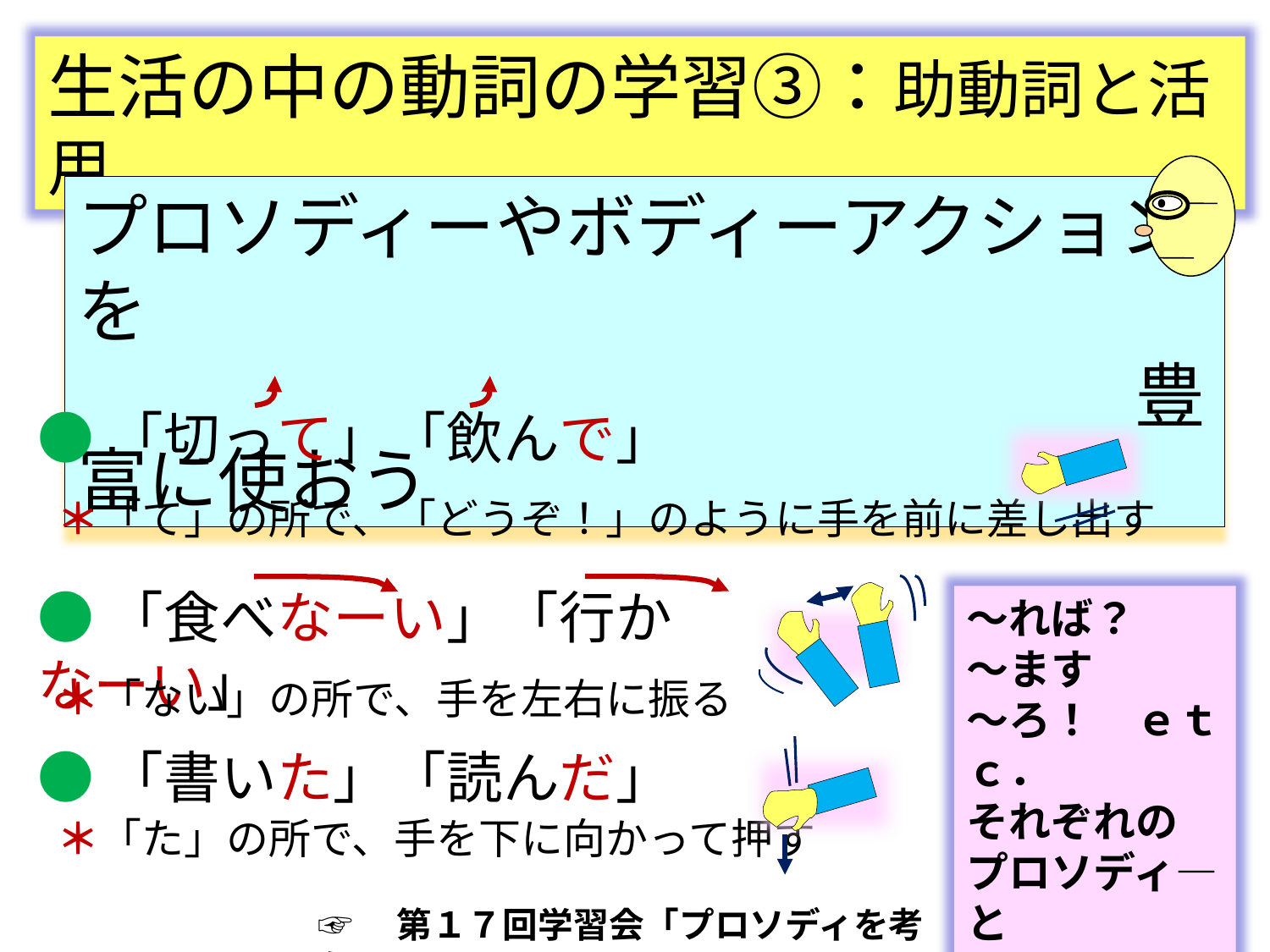

生活の中の動詞の学習③：助動詞と活用

プロソディーやボディーアクションを
　　　　　　　　　　　　　　　豊富に使おう

●「切って」「飲んで」

＊「て」の所で、「どうぞ！」のように手を前に差し出す
●「食べなーい」「行かなーい」

～れば？
～ます
～ろ！　ｅｔｃ．
それぞれの
プロソディ―と
　アクションで
＊「ない」の所で、手を左右に振る
●「書いた」「読んだ」

＊「た」の所で、手を下に向かって押す
☞　第１７回学習会「プロソディを考える」